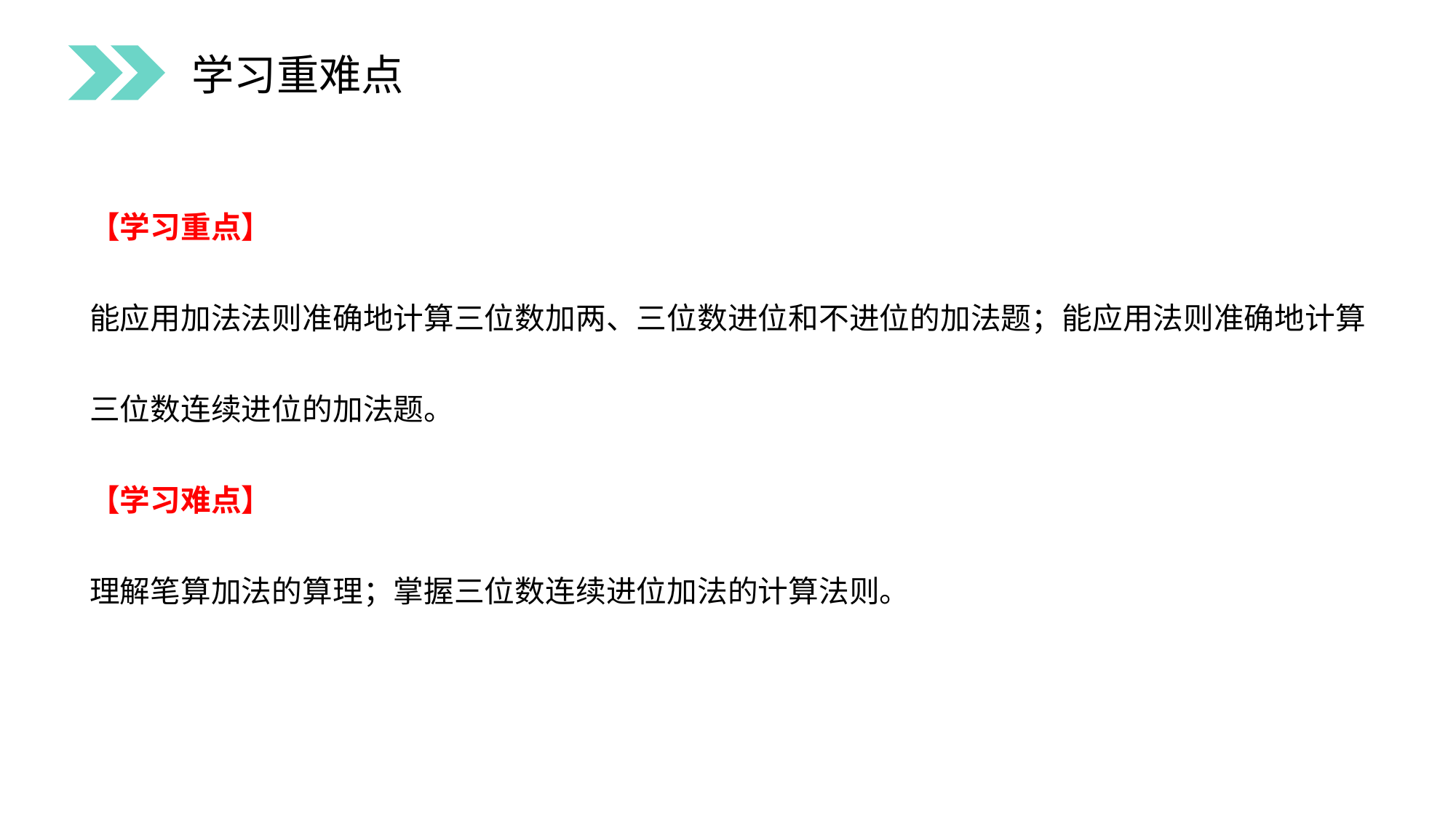

学习重难点
【学习重点】
能应用加法法则准确地计算三位数加两、三位数进位和不进位的加法题；能应用法则准确地计算三位数连续进位的加法题。
【学习难点】
理解笔算加法的算理；掌握三位数连续进位加法的计算法则。